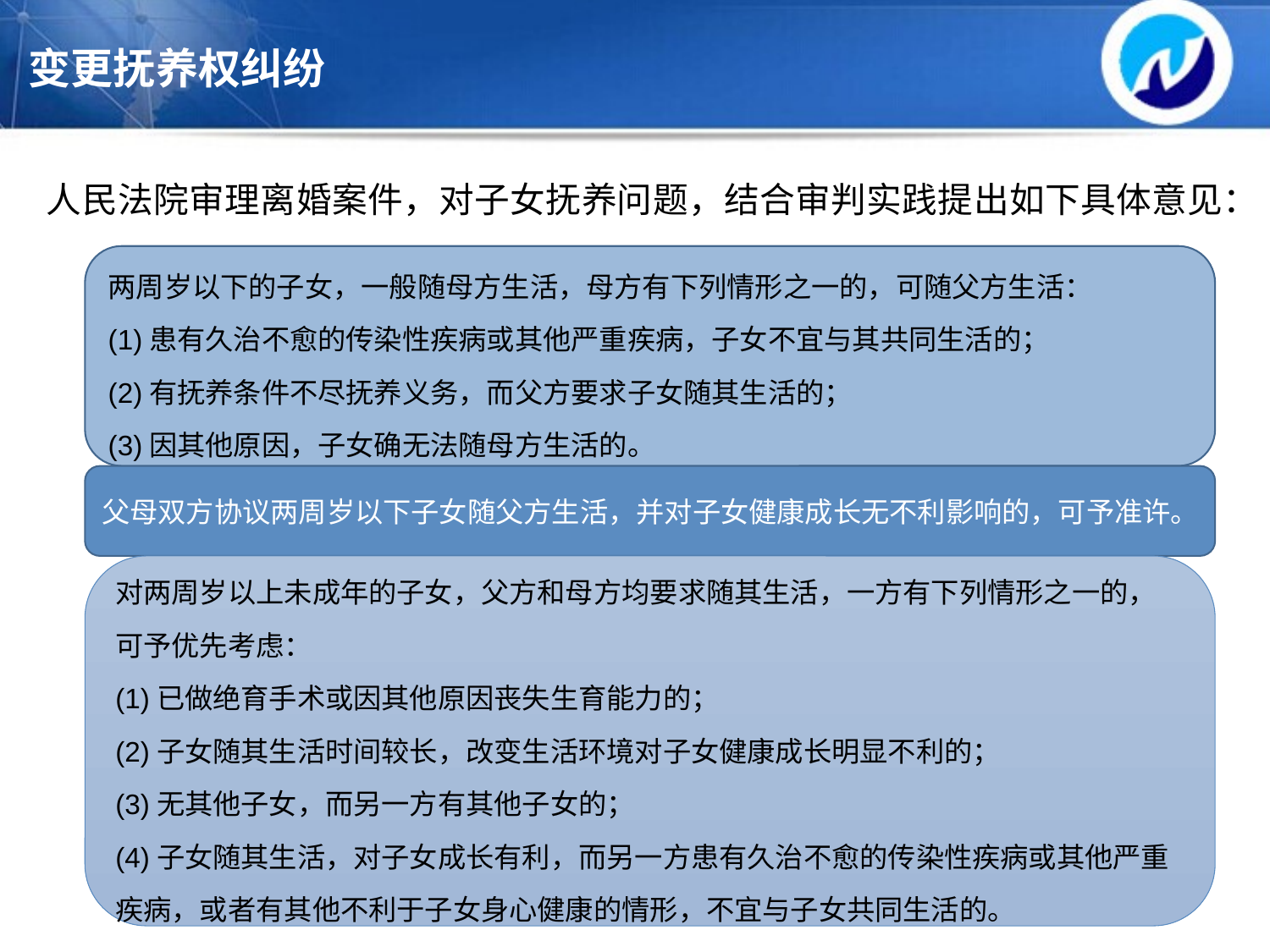

变更抚养权纠纷
人民法院审理离婚案件，对子女抚养问题，结合审判实践提出如下具体意见：
两周岁以下的子女，一般随母方生活，母方有下列情形之一的，可随父方生活：
(1)患有久治不愈的传染性疾病或其他严重疾病，子女不宜与其共同生活的；
(2)有抚养条件不尽抚养义务，而父方要求子女随其生活的；
(3)因其他原因，子女确无法随母方生活的。
父母双方协议两周岁以下子女随父方生活，并对子女健康成长无不利影响的，可予准许。
对两周岁以上未成年的子女，父方和母方均要求随其生活，一方有下列情形之一的，可予优先考虑：
(1)已做绝育手术或因其他原因丧失生育能力的；
(2)子女随其生活时间较长，改变生活环境对子女健康成长明显不利的；
(3)无其他子女，而另一方有其他子女的；
(4)子女随其生活，对子女成长有利，而另一方患有久治不愈的传染性疾病或其他严重疾病，或者有其他不利于子女身心健康的情形，不宜与子女共同生活的。